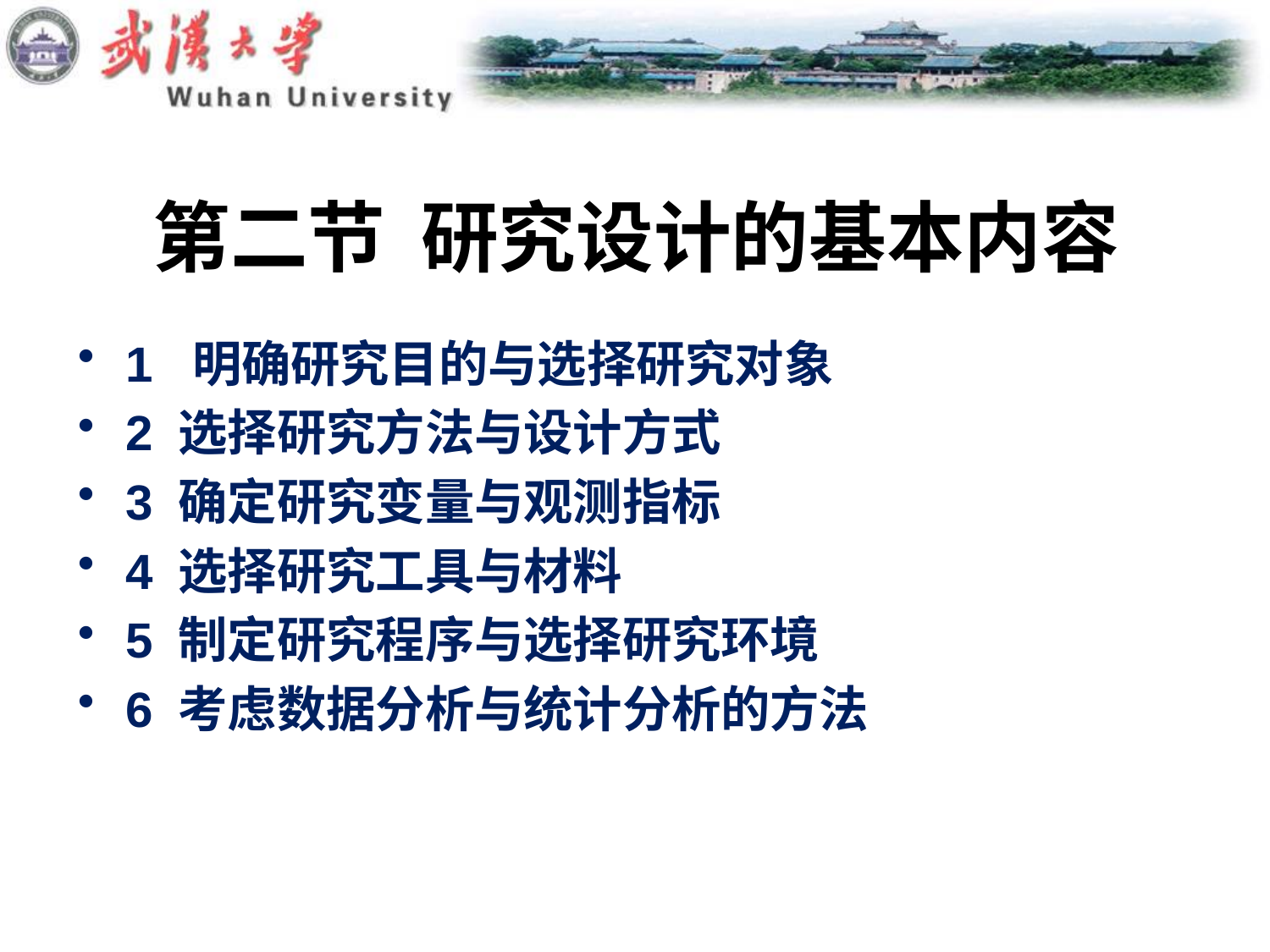

# 第二节  研究设计的基本内容
1  明确研究目的与选择研究对象
2 选择研究方法与设计方式
3 确定研究变量与观测指标
4 选择研究工具与材料
5 制定研究程序与选择研究环境
6 考虑数据分析与统计分析的方法